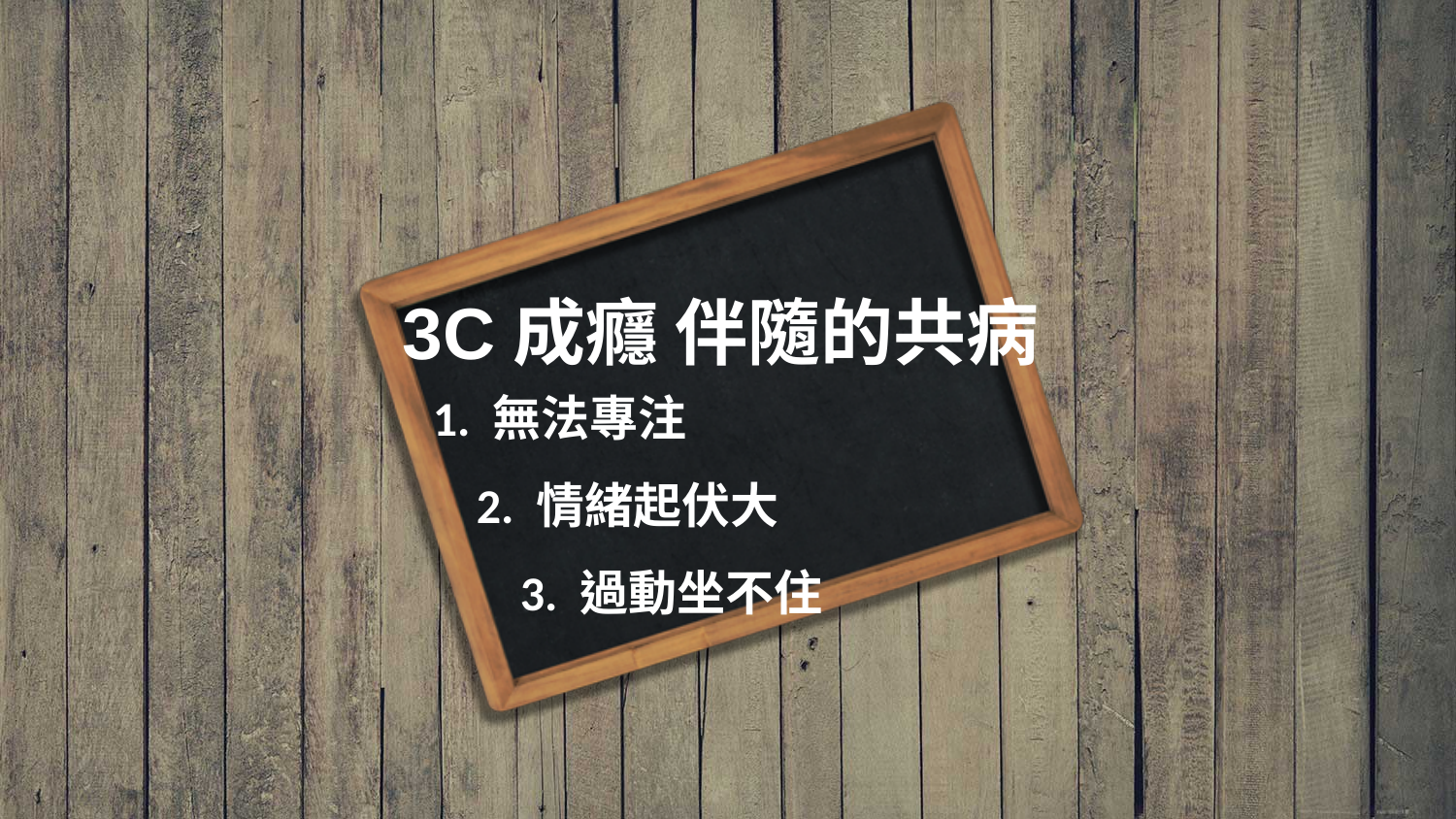

3C成癮 伴隨的共病
1. 無法專注
    2. 情緒起伏大
        3. 過動坐不住